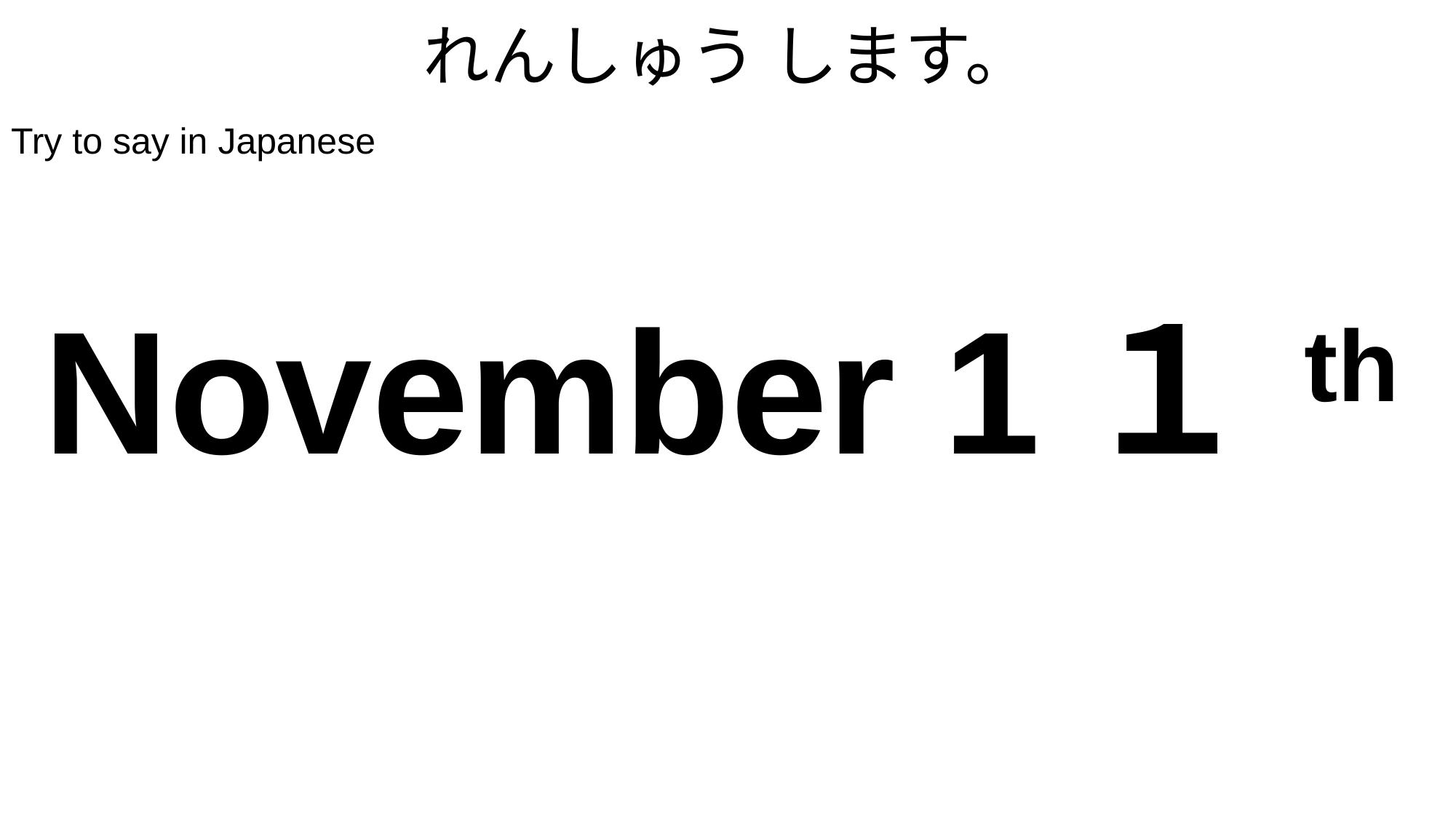

# れんしゅう します。
Try to say in Japanese
| November 1１th |
| --- |
| じゅういちがつ じゅういちにち |